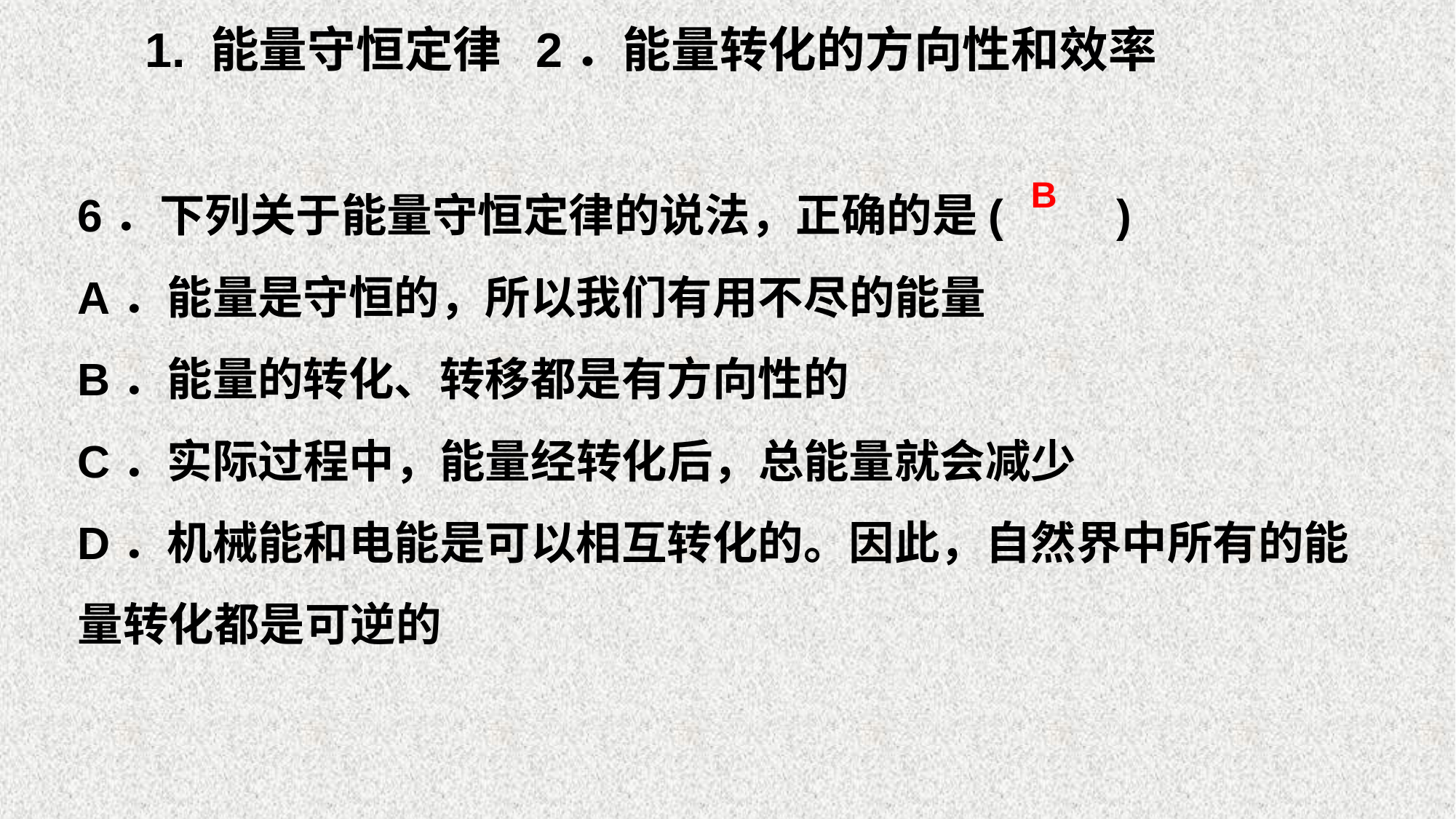

1. 能量守恒定律  2．能量转化的方向性和效率
6．下列关于能量守恒定律的说法，正确的是(　　)
A．能量是守恒的，所以我们有用不尽的能量
B．能量的转化、转移都是有方向性的
C．实际过程中，能量经转化后，总能量就会减少
D．机械能和电能是可以相互转化的。因此，自然界中所有的能量转化都是可逆的
B